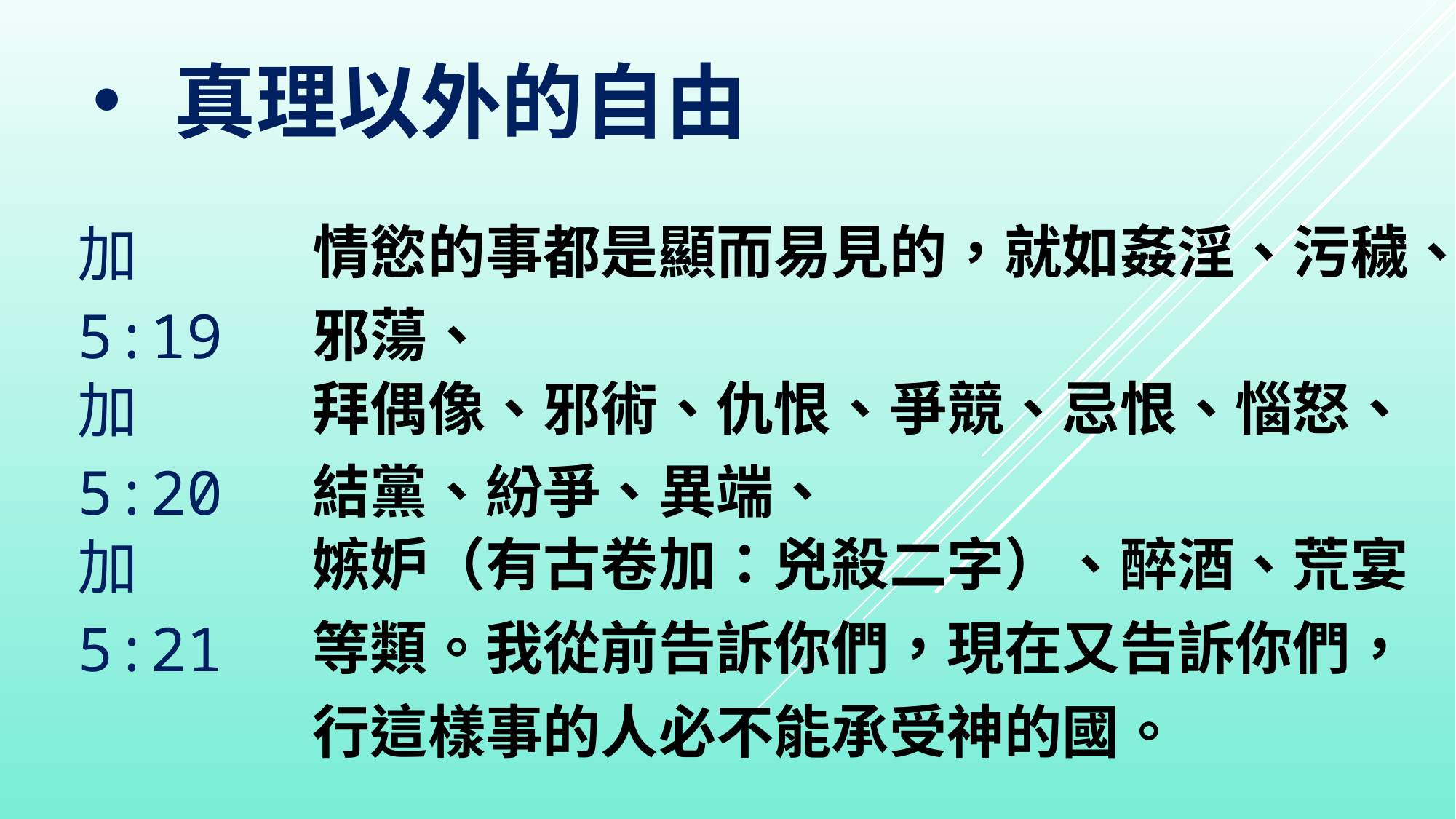

真理以外的自由
| 加 5:19 | 情慾的事都是顯而易見的，就如姦淫、污穢、邪蕩、 |
| --- | --- |
| 加 5:20 | 拜偶像、邪術、仇恨、爭競、忌恨、惱怒、結黨、紛爭、異端、 |
| 加 5:21 | 嫉妒（有古卷加：兇殺二字）、醉酒、荒宴等類。我從前告訴你們，現在又告訴你們，行這樣事的人必不能承受神的國。 |